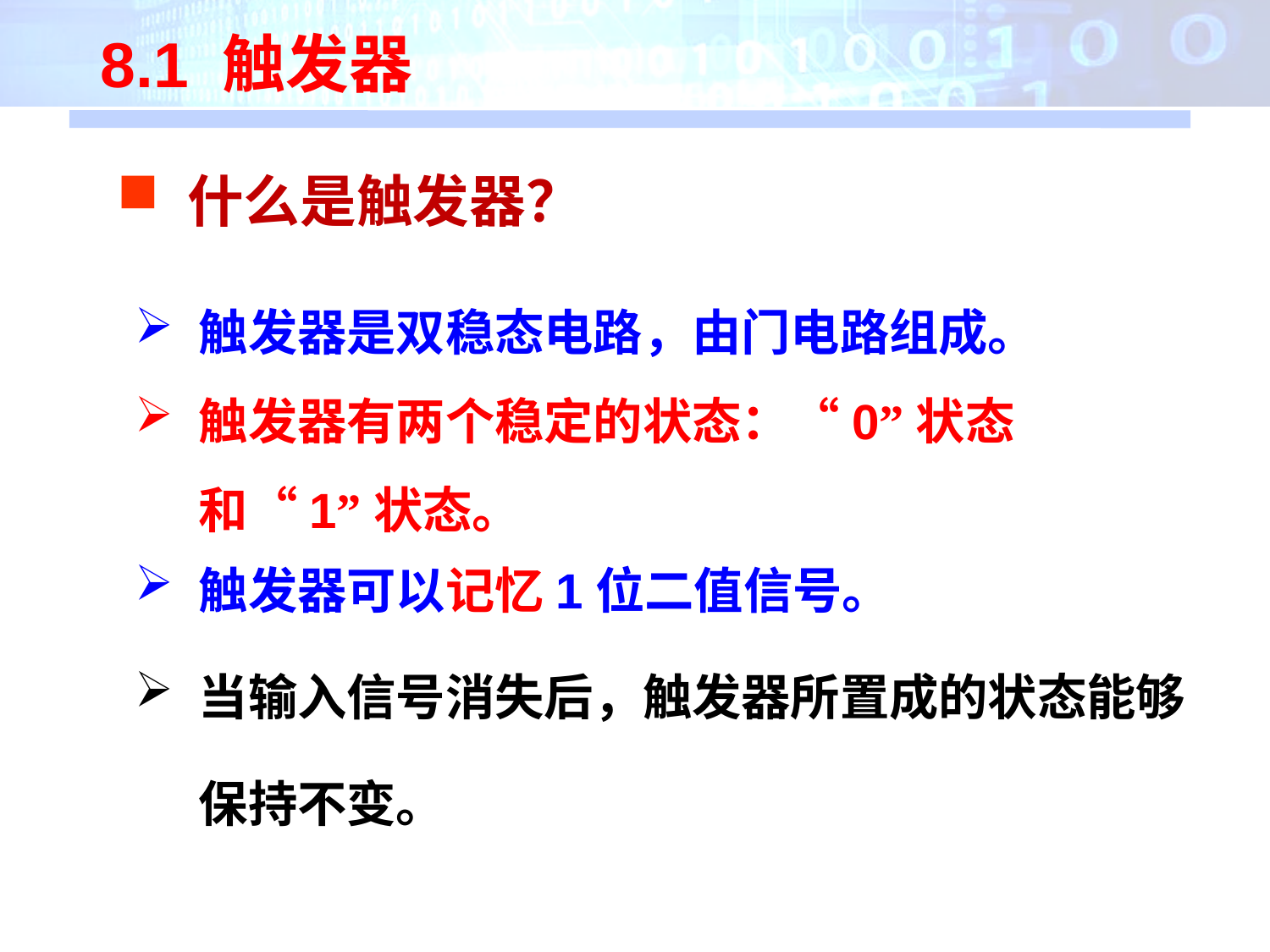

8.1 触发器
 什么是触发器？
触发器是双稳态电路，由门电路组成。
触发器有两个稳定的状态：“0”状态和“1”状态。
触发器可以记忆1位二值信号。
当输入信号消失后，触发器所置成的状态能够保持不变。